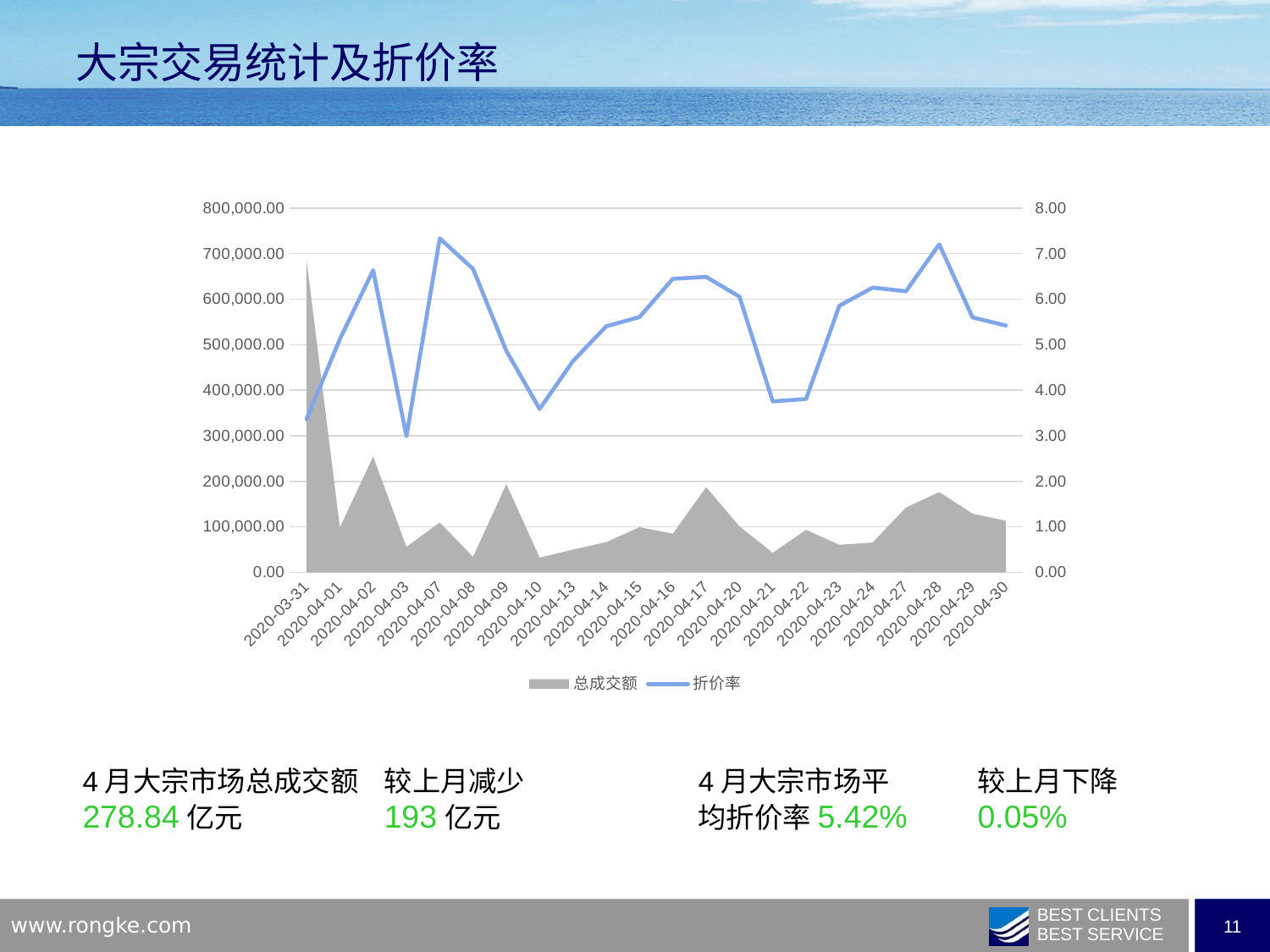

大宗交易统计及折价率

### Chart

| Category | 总成交额 | 折价率 |
|---|---|---|
| 2020-03-31 | 685786.97 | 3.3657447567391316 |
| 2020-04-01 | 98930.90999999999 | 5.12214702584086 |
| 2020-04-02 | 254246.73999999996 | 6.6350509184299815 |
| 2020-04-03 | 55979.56 | 2.9931565848236743 |
| 2020-04-07 | 109608.68 | 7.3341184830257085 |
| 2020-04-08 | 34110.15 | 6.665588848587547 |
| 2020-04-09 | 193948.17 | 4.864458954147903 |
| 2020-04-10 | 32566.75 | 3.5897712509019435 |
| 2020-04-13 | 50057.780000000006 | 4.63993467471232 |
| 2020-04-14 | 66592.62000000001 | 5.404431307469284 |
| 2020-04-15 | 99376.38000000002 | 5.607690752752958 |
| 2020-04-16 | 84988.91999999998 | 6.4467372727897825 |
| 2020-04-17 | 187178.79 | 6.490238283353893 |
| 2020-04-20 | 100993.52000000008 | 6.054665875704073 |
| 2020-04-21 | 43070.200000000004 | 3.7560282496763677 |
| 2020-04-22 | 93535.75000000003 | 3.8084341459664097 |
| 2020-04-23 | 60718.270000000004 | 5.854239431782381 |
| 2020-04-24 | 65567.41 | 6.253478702684986 |
| 2020-04-27 | 142527.39 | 6.17332621608071 |
| 2020-04-28 | 176337.19 | 7.204506883166467 |
| 2020-04-29 | 128988.15 | 5.599296323129939 |
| 2020-04-30 | 113371.18000000007 | 5.421192984717129 |
4月大宗市场总成交额278.84亿元
较上月减少
193亿元
4月大宗市场平均折价率5.42%
较上月下降0.05%